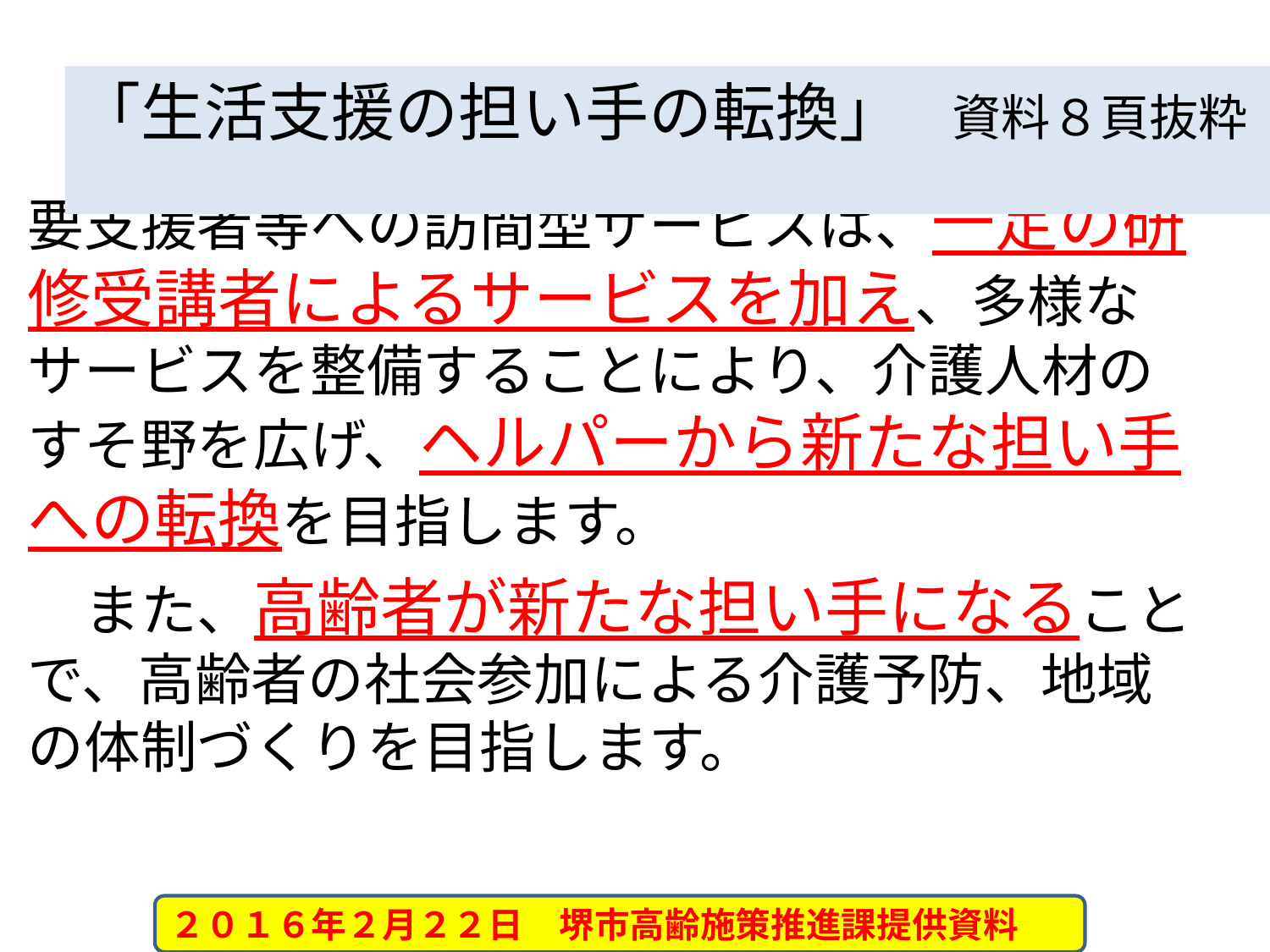

「生活支援の担い手の転換」　資料８頁抜粋
要支援者等への訪間型サービスは、一定の研修受講者によるサービスを加え、多様なサービスを整備することにより、介護人材のすそ野を広げ、ヘルパーから新たな担い手への転換を目指します。
　また、高齢者が新たな担い手になることで、高齢者の社会参加による介護予防、地域の体制づくりを目指します。
２０１６年２月２２日　堺市高齢施策推進課提供資料